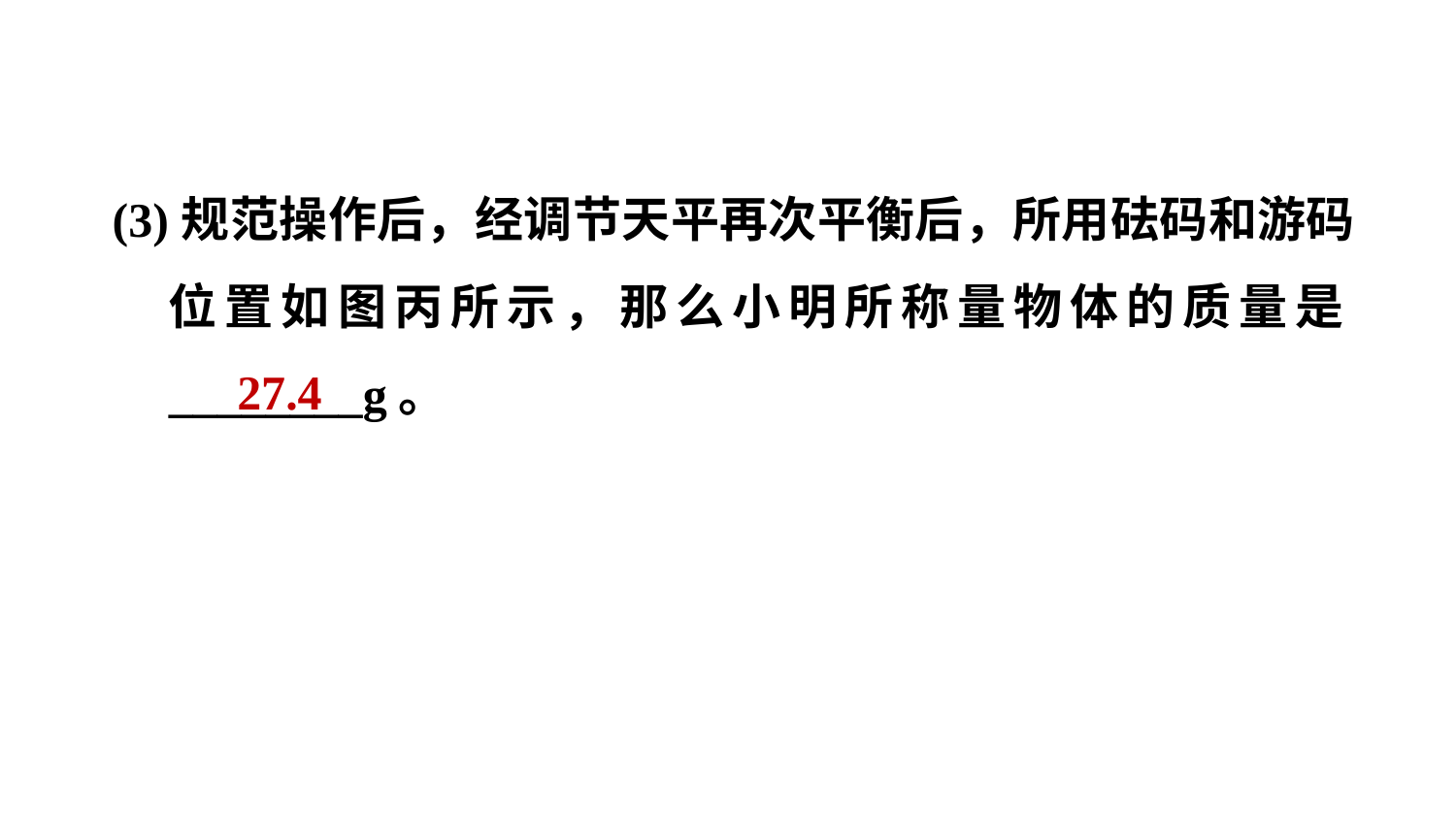

(3)规范操作后，经调节天平再次平衡后，所用砝码和游码位置如图丙所示，那么小明所称量物体的质量是________g。
27.4